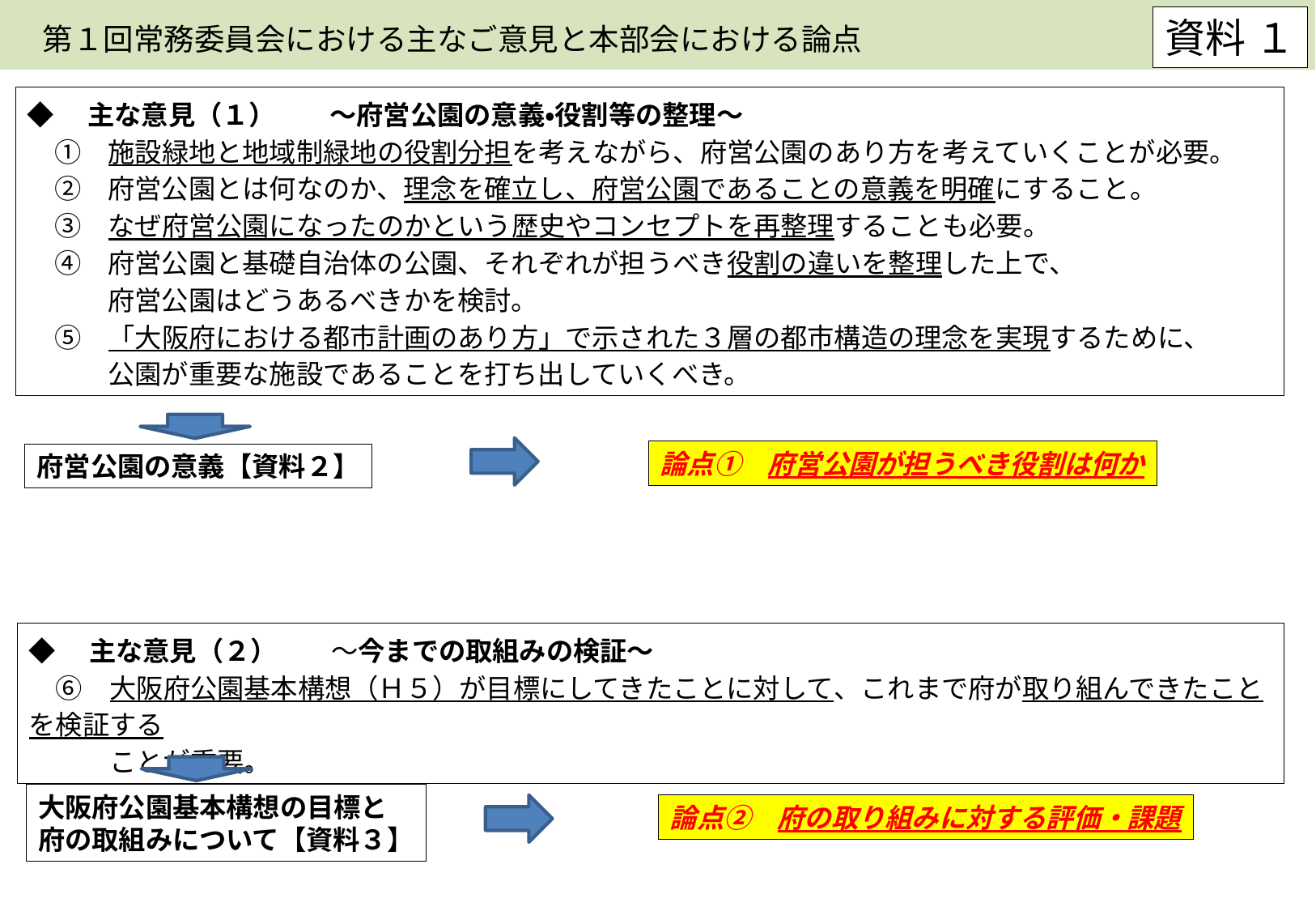

第１回常務委員会における主なご意見と本部会における論点
資料 １
◆　主な意見（１）　　～府営公園の意義・役割等の整理～
　①　施設緑地と地域制緑地の役割分担を考えながら、府営公園のあり方を考えていくことが必要。
　②　府営公園とは何なのか、理念を確立し、府営公園であることの意義を明確にすること。
　③　なぜ府営公園になったのかという歴史やコンセプトを再整理することも必要。
　④　府営公園と基礎自治体の公園、それぞれが担うべき役割の違いを整理した上で、
　　　府営公園はどうあるべきかを検討。
　⑤　「大阪府における都市計画のあり方」で示された３層の都市構造の理念を実現するために、
　　　公園が重要な施設であることを打ち出していくべき。

論点①　府営公園が担うべき役割は何か
府営公園の意義【資料２】
◆　主な意見（２）　　～今までの取組みの検証～
　⑥　大阪府公園基本構想（Ｈ５）が目標にしてきたことに対して、これまで府が取り組んできたことを検証する
　　　ことが重要。

大阪府公園基本構想の目標と
府の取組みについて【資料３】

論点②　府の取り組みに対する評価・課題